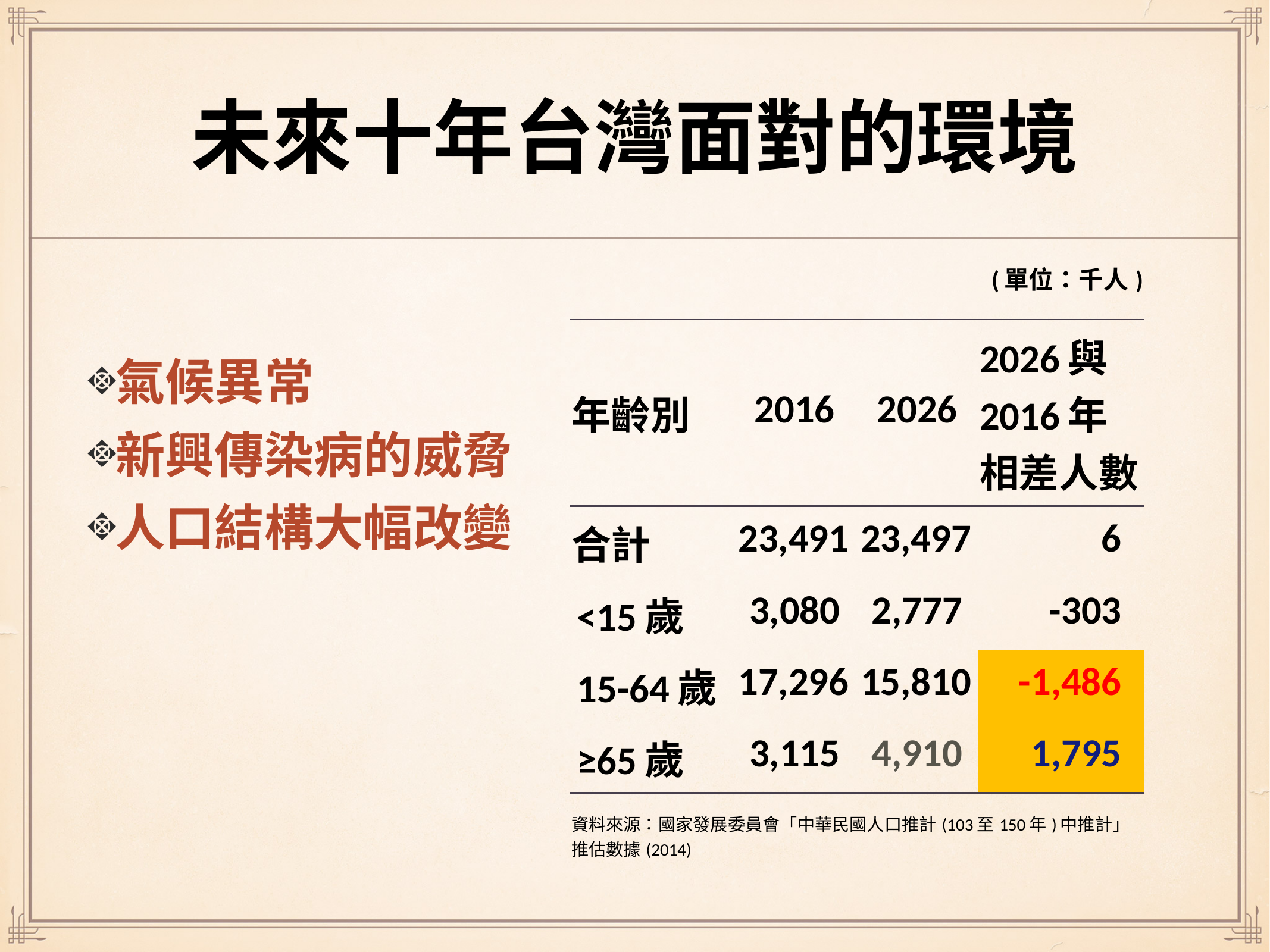

# 未來十年台灣面對的環境
| (單位：千人) |  |  |  |
| --- | --- | --- | --- |
| 年齡別 | 2016 | 2026 | 2026與2016年 相差人數 |
| 合計 | 23,491 | 23,497 | 6 |
| <15歲 | 3,080 | 2,777 | -303 |
| 15-64歲 | 17,296 | 15,810 | -1,486 |
| ≥65歲 | 3,115 | 4,910 | 1,795 |
| 資料來源：國家發展委員會「中華民國人口推計(103至150年)中推計」推估數據(2014) |  |  |  |
氣候異常
新興傳染病的威脅
人口結構大幅改變